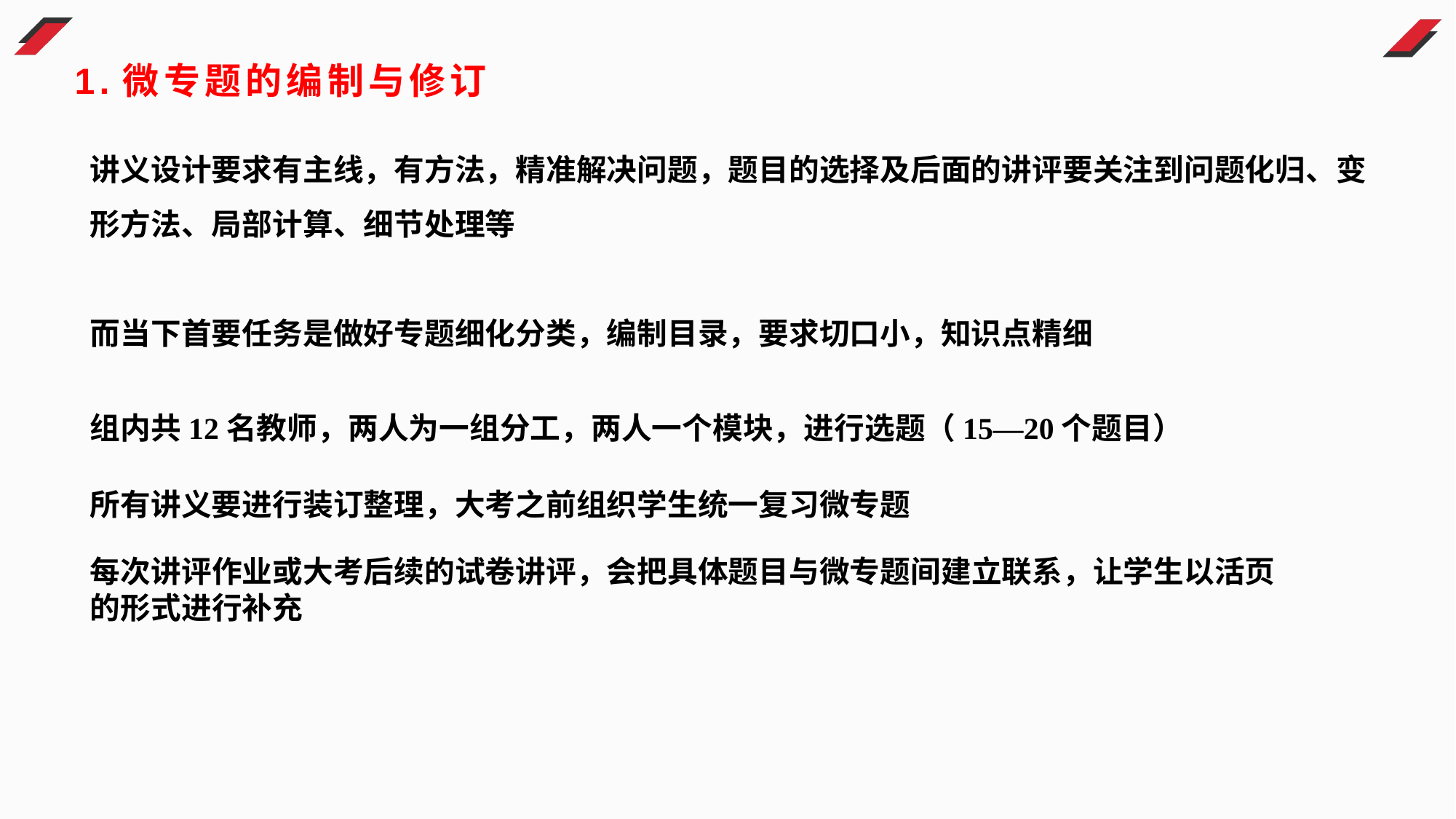

1.微专题的编制与修订

讲义设计要求有主线，有方法，精准解决问题，题目的选择及后面的讲评要关注到问题化归、变形方法、局部计算、细节处理等

而当下首要任务是做好专题细化分类，编制目录，要求切口小，知识点精细
组内共12名教师，两人为一组分工，两人一个模块，进行选题（15—20个题目）
所有讲义要进行装订整理，大考之前组织学生统一复习微专题

每次讲评作业或大考后续的试卷讲评，会把具体题目与微专题间建立联系，让学生以活页的形式进行补充